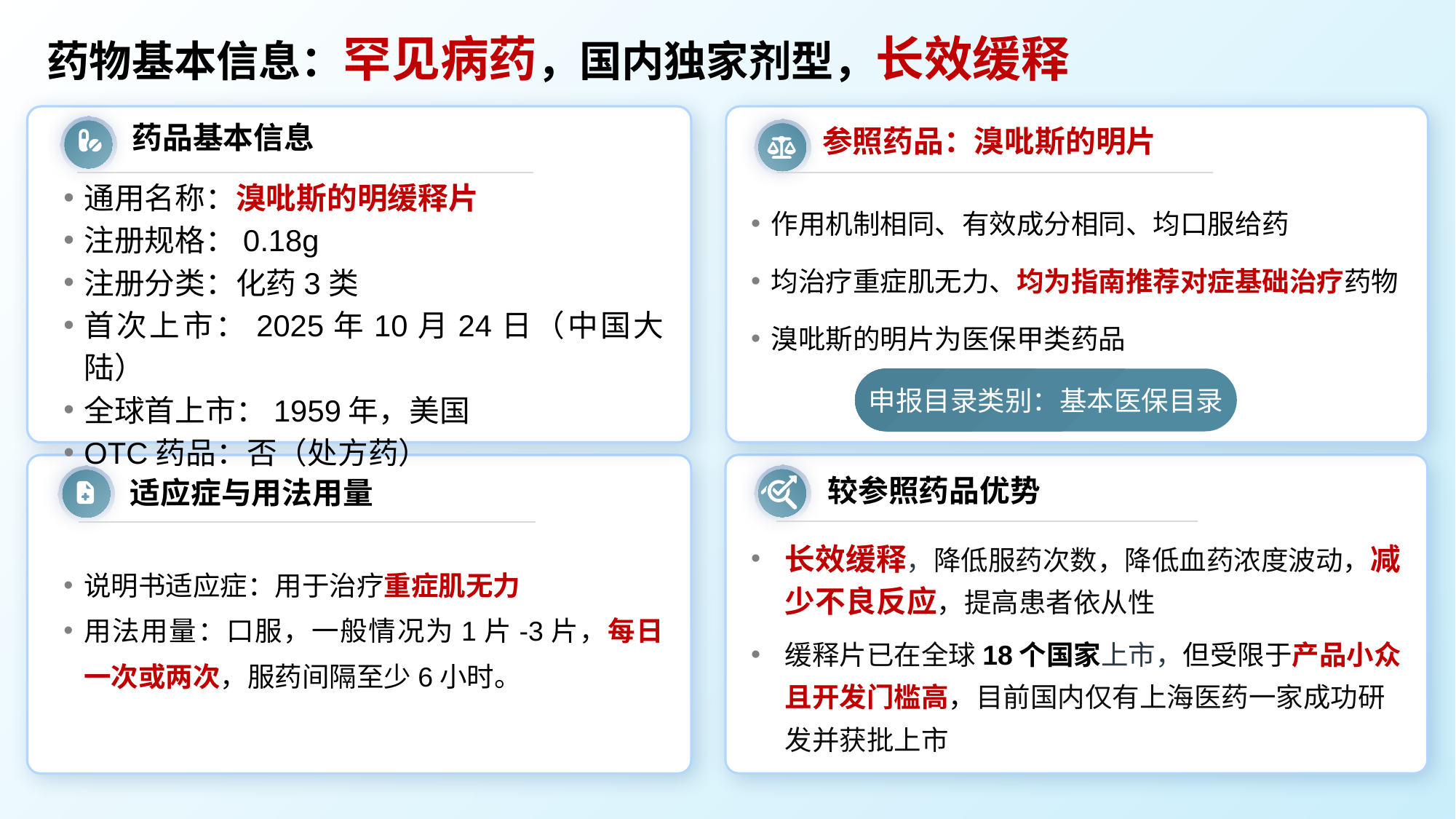

药物基本信息：罕见病药，国内独家剂型，长效缓释

药品基本信息
参照药品：溴吡斯的明片

通用名称：溴吡斯的明缓释片
注册规格：0.18g
注册分类：化药3类
首次上市：2025年10月24日（中国大陆）
全球首上市：1959年，美国
OTC药品：否（处方药）

作用机制相同、有效成分相同、均口服给药
均治疗重症肌无力、均为指南推荐对症基础治疗药物
溴吡斯的明片为医保甲类药品

申报目录类别：基本医保目录

较参照药品优势
适应症与用法用量

长效缓释，降低服药次数，降低血药浓度波动，减少不良反应，提高患者依从性
缓释片已在全球18个国家上市，但受限于产品小众且开发门槛高，目前国内仅有上海医药一家成功研发并获批上市
说明书适应症：用于治疗重症肌无力
用法用量：口服，一般情况为1片-3片，每日一次或两次，服药间隔至少6小时。